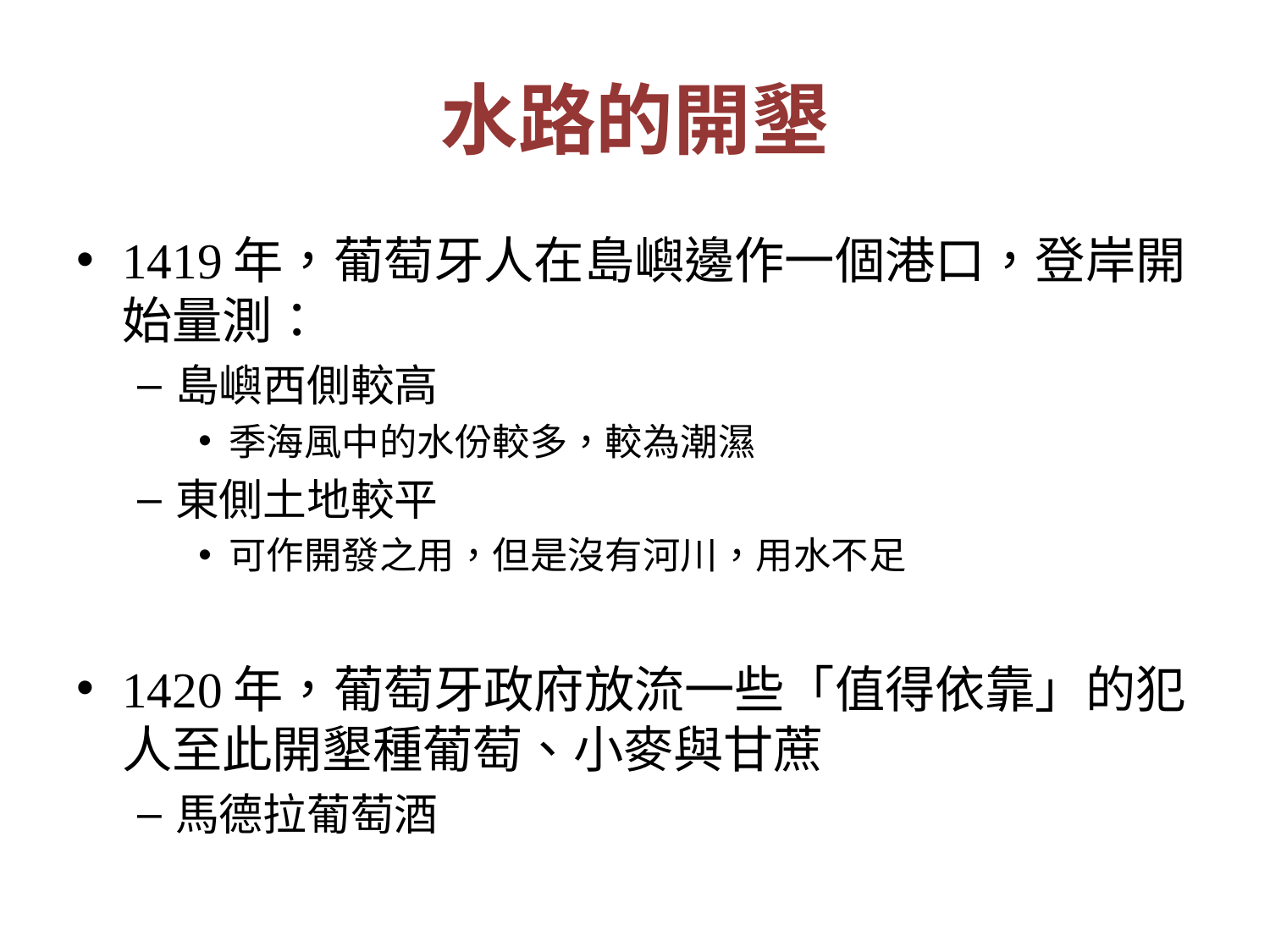

# 水路的開墾
1419年，葡萄牙人在島嶼邊作一個港口，登岸開始量測：
島嶼西側較高
季海風中的水份較多，較為潮濕
東側土地較平
可作開發之用，但是沒有河川，用水不足

1420年，葡萄牙政府放流一些「值得依靠」的犯人至此開墾種葡萄、小麥與甘蔗
馬德拉葡萄酒